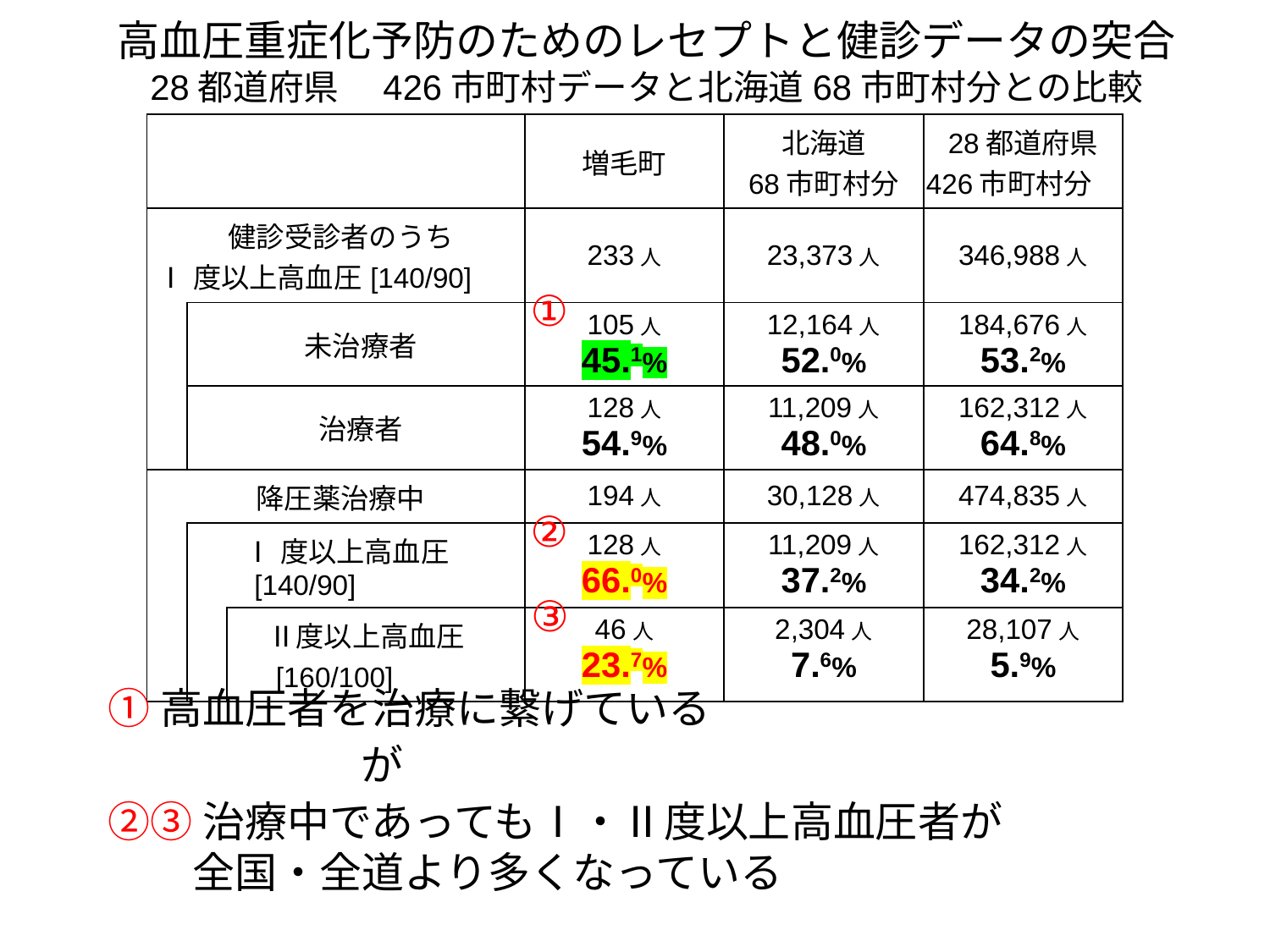

高血圧重症化予防のためのレセプトと健診データの突合
28都道府県　426市町村データと北海道68市町村分との比較
|  |  |  | 増毛町 | 北海道 68市町村分 | 28都道府県 426市町村分 |
| --- | --- | --- | --- | --- | --- |
| 健診受診者のうち Ⅰ度以上高血圧[140/90] |  |  | 233人 | 23,373人 | 346,988人 |
|  | 未治療者 |  | 105人 45.1% | 12,164人 52.0% | 184,676人 53.2% |
|  | 治療者 |  | 128人 54.9% | 11,209人 48.0% | 162,312人 64.8% |
| 降圧薬治療中 |  |  | 194人 | 30,128人 | 474,835人 |
|  | Ⅰ度以上高血圧 [140/90] |  | 128人 66.0% | 11,209人 37.2% | 162,312人 34.2% |
|  |  | Ⅱ度以上高血圧 　[160/100] | 46人 23.7% | 2,304人 7.6% | 28,107人 5.9% |
①
②
③
①高血圧者を治療に繋げている
が
②③治療中であってもⅠ・Ⅱ度以上高血圧者が
　　全国・全道より多くなっている